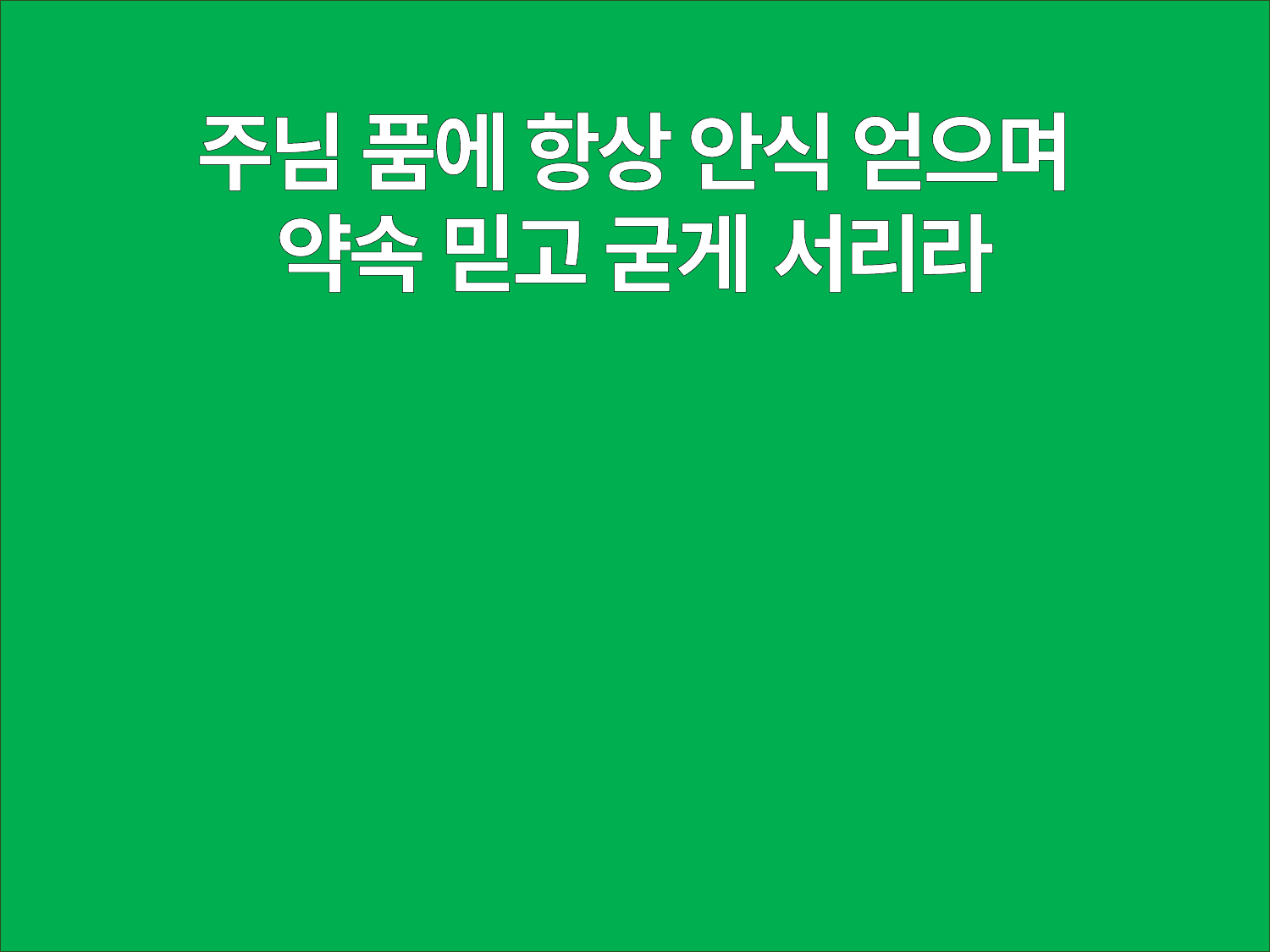

주님 품에 항상 안식 얻으며
약속 믿고 굳게 서리라